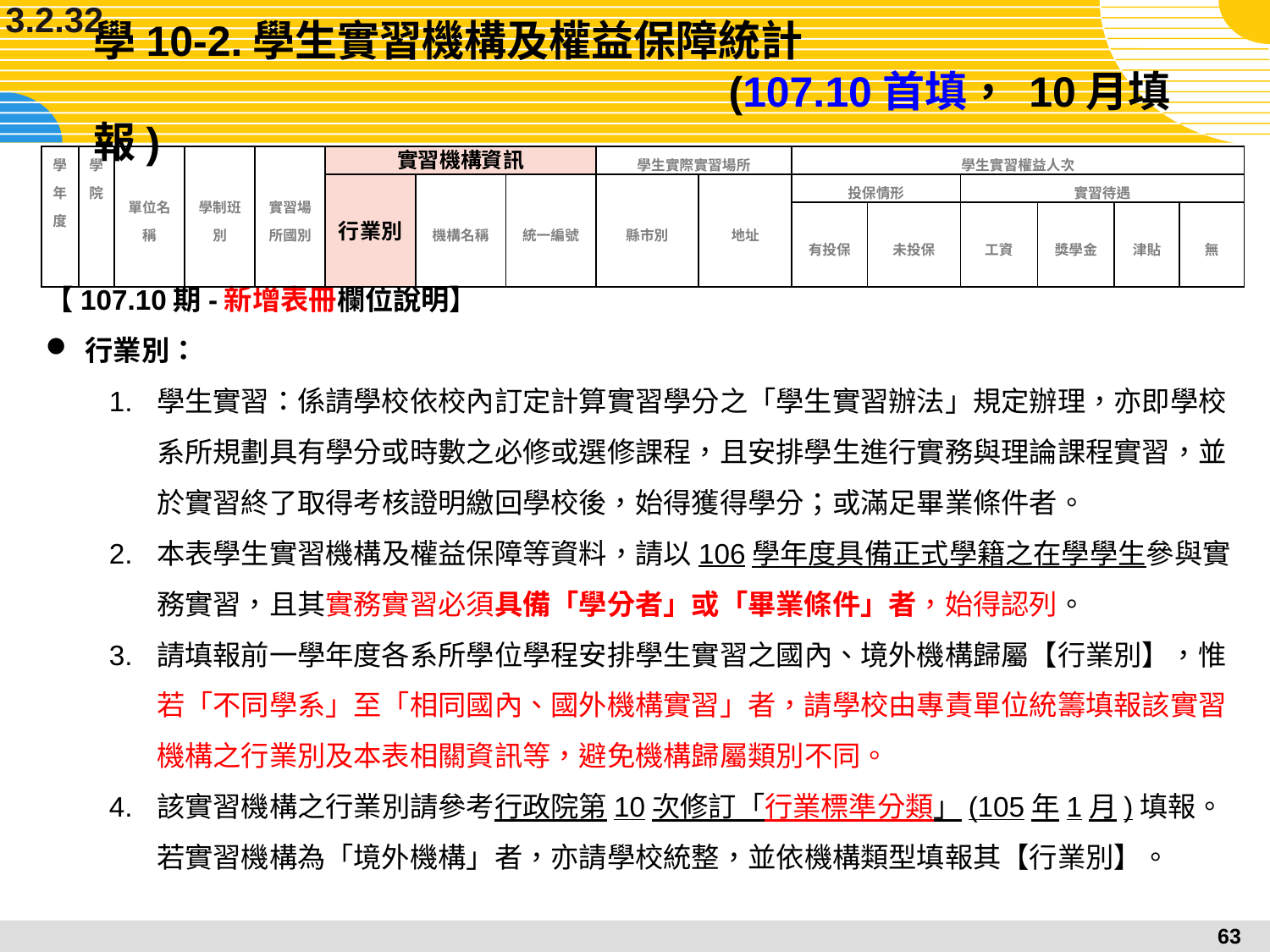

3.2.32
# 學10-2.學生實習機構及權益保障統計								(107.10首填， 10月填報)
| 學年度 | 學院 | 單位名稱 | 學制班別 | 實習場所國別 | 實習機構資訊 |  |  | 學生實際實習場所 |  | 學生實習權益人次 |  |  |  |  |  |
| --- | --- | --- | --- | --- | --- | --- | --- | --- | --- | --- | --- | --- | --- | --- | --- |
|  |  |  |  |  | 行業別 | 機構名稱 | 統一編號 | 縣市別 | 地址 | 投保情形 |  | 實習待遇 |  |  |  |
|  |  |  |  |  |  |  |  |  |  | 有投保 | 未投保 | 工資 | 獎學金 | 津貼 | 無 |
【107.10期-新增表冊欄位說明】
行業別：
學生實習：係請學校依校內訂定計算實習學分之「學生實習辦法」規定辦理，亦即學校系所規劃具有學分或時數之必修或選修課程，且安排學生進行實務與理論課程實習，並於實習終了取得考核證明繳回學校後，始得獲得學分；或滿足畢業條件者。
本表學生實習機構及權益保障等資料，請以106學年度具備正式學籍之在學學生參與實務實習，且其實務實習必須具備「學分者」或「畢業條件」者，始得認列。
請填報前一學年度各系所學位學程安排學生實習之國內、境外機構歸屬【行業別】，惟若「不同學系」至「相同國內、國外機構實習」者，請學校由專責單位統籌填報該實習機構之行業別及本表相關資訊等，避免機構歸屬類別不同。
該實習機構之行業別請參考行政院第10次修訂「行業標準分類」(105年1月)填報。若實習機構為「境外機構」者，亦請學校統整，並依機構類型填報其【行業別】。